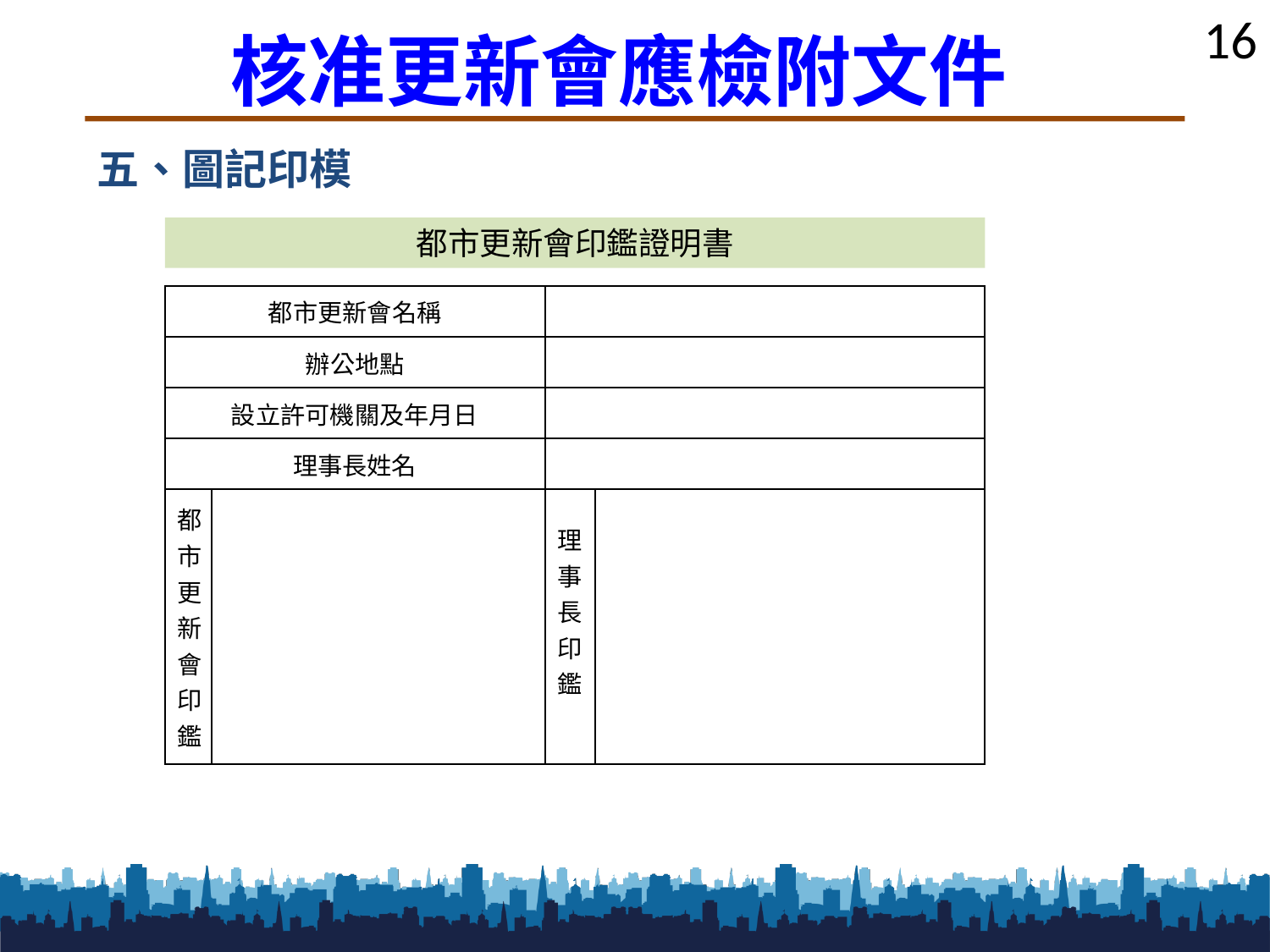

核准更新會應檢附文件
五、圖記印模

都市更新會印鑑證明書
| 都市更新會名稱 |  |  |  |
| --- | --- | --- | --- |
| 辦公地點 |  |  |  |
| 設立許可機關及年月日 |  |  |  |
| 理事長姓名 |  |  |  |
| 都 市 更 新 會 印 鑑 |  | 理 事 長 印 鑑 |  |